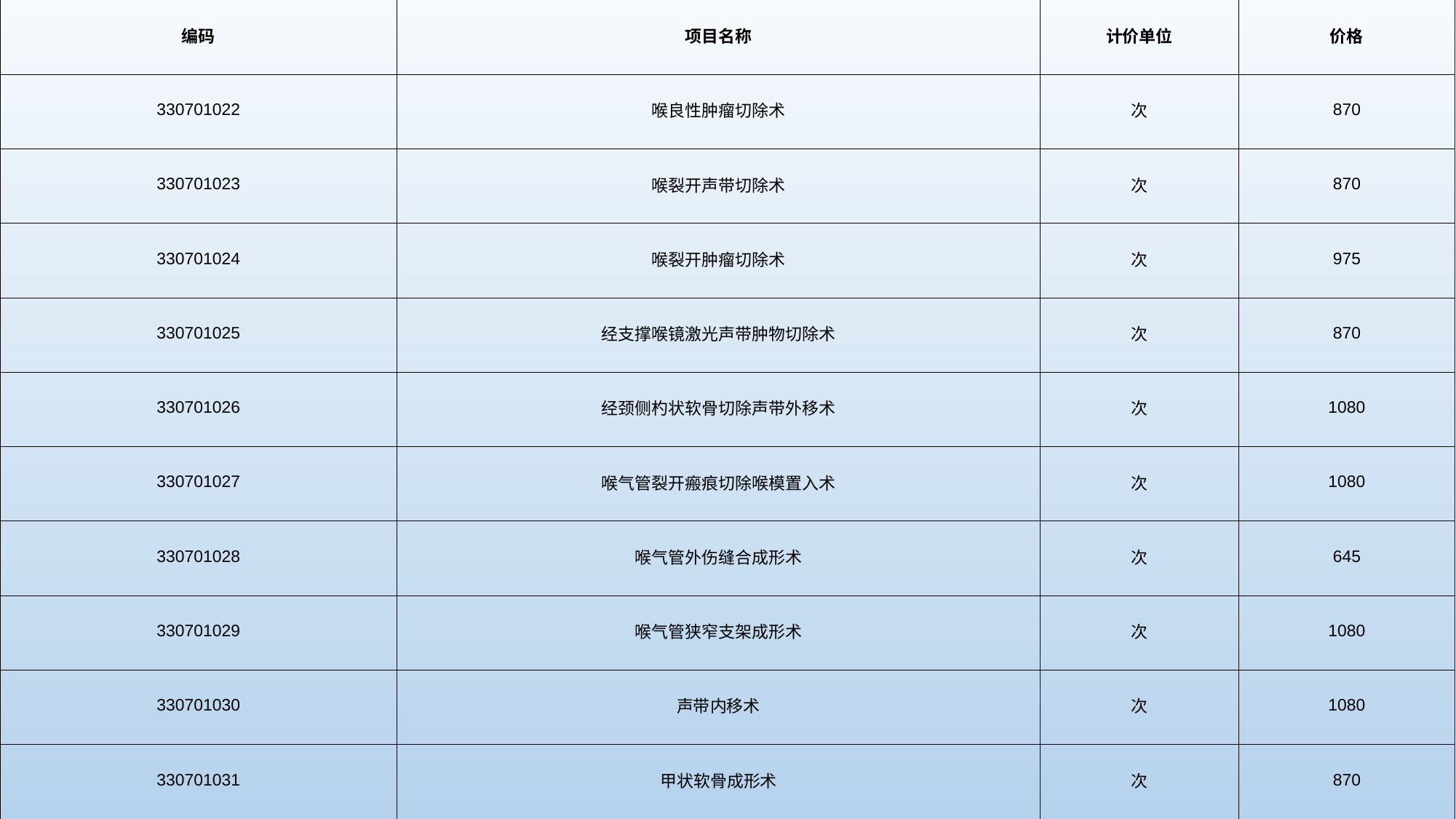

| 编码 | 项目名称 | 计价单位 | 价格 |
| --- | --- | --- | --- |
| 330701022 | 喉良性肿瘤切除术 | 次 | 870 |
| 330701023 | 喉裂开声带切除术 | 次 | 870 |
| 330701024 | 喉裂开肿瘤切除术 | 次 | 975 |
| 330701025 | 经支撑喉镜激光声带肿物切除术 | 次 | 870 |
| 330701026 | 经颈侧杓状软骨切除声带外移术 | 次 | 1080 |
| 330701027 | 喉气管裂开瘢痕切除喉模置入术 | 次 | 1080 |
| 330701028 | 喉气管外伤缝合成形术 | 次 | 645 |
| 330701029 | 喉气管狭窄支架成形术 | 次 | 1080 |
| 330701030 | 声带内移术 | 次 | 1080 |
| 330701031 | 甲状软骨成形术 | 次 | 870 |